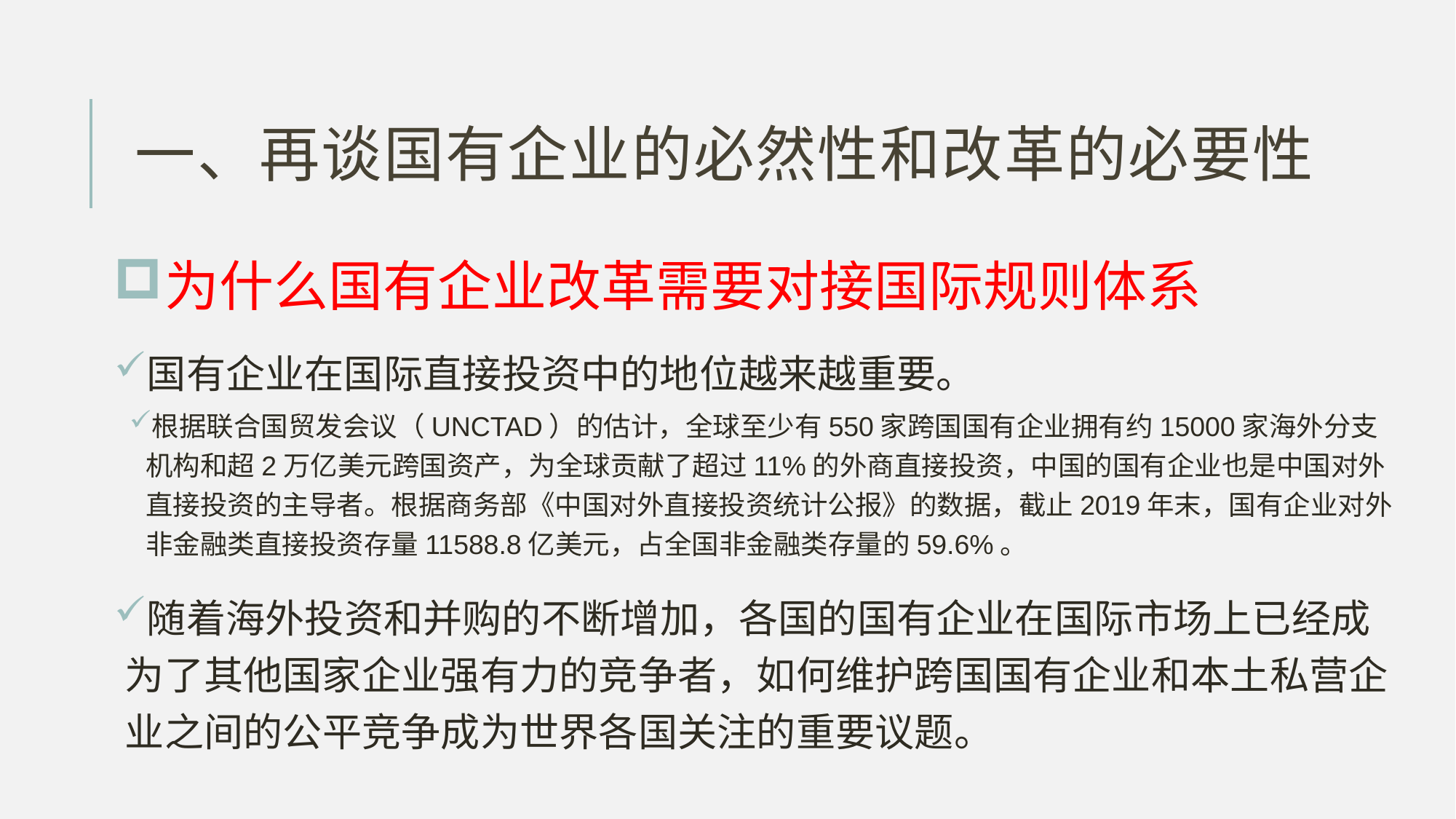

# 一、再谈国有企业的必然性和改革的必要性
为什么国有企业改革需要对接国际规则体系
国有企业在国际直接投资中的地位越来越重要。
根据联合国贸发会议（UNCTAD）的估计，全球至少有550家跨国国有企业拥有约15000家海外分支机构和超2万亿美元跨国资产，为全球贡献了超过11%的外商直接投资，中国的国有企业也是中国对外直接投资的主导者。根据商务部《中国对外直接投资统计公报》的数据，截止2019年末，国有企业对外非金融类直接投资存量11588.8亿美元，占全国非金融类存量的59.6%。
随着海外投资和并购的不断增加，各国的国有企业在国际市场上已经成为了其他国家企业强有力的竞争者，如何维护跨国国有企业和本土私营企业之间的公平竞争成为世界各国关注的重要议题。